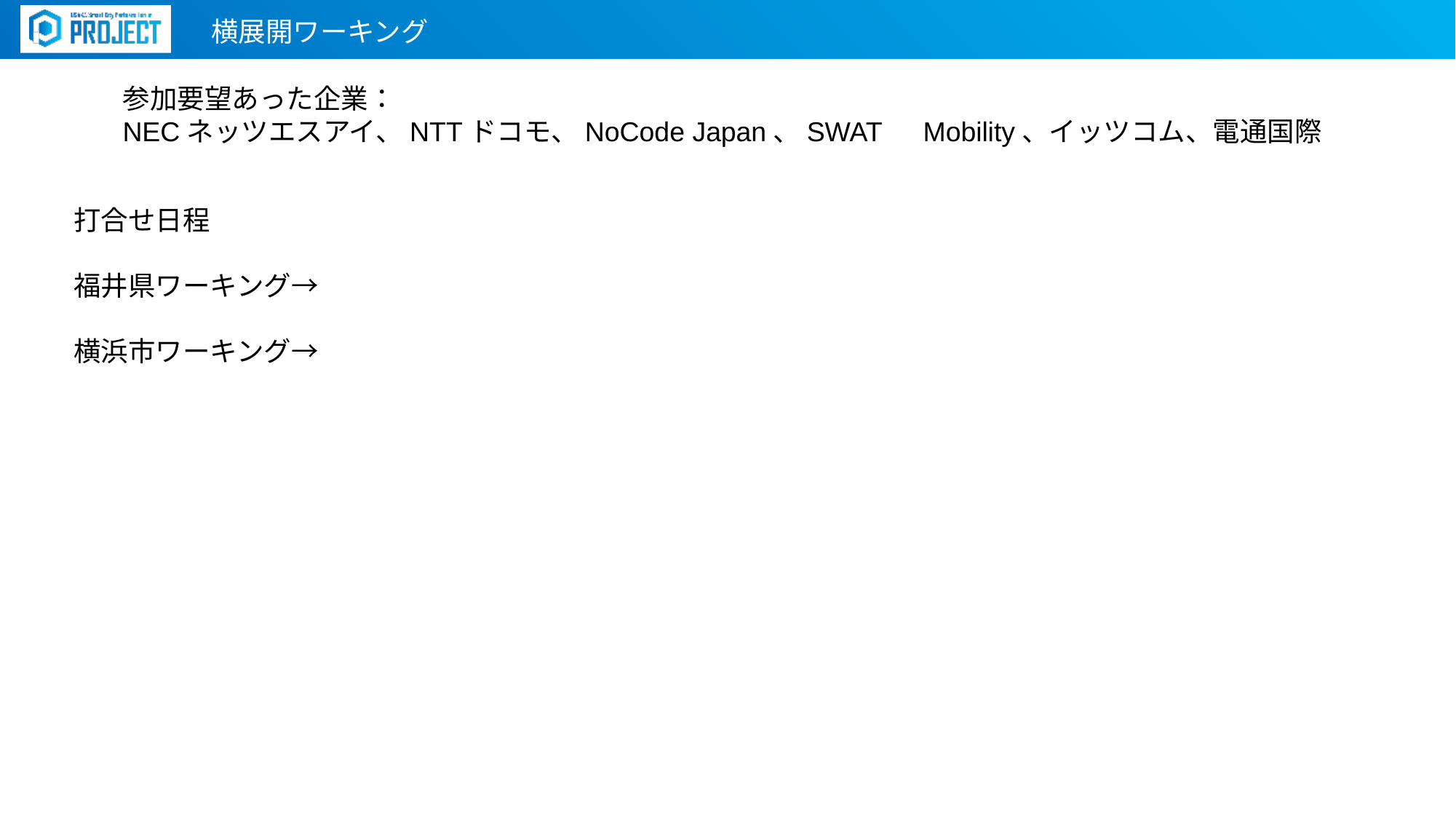

横展開ワーキング
​
参加要望あった企業：
NECネッツエスアイ、NTTドコモ、NoCode Japan、SWAT　Mobility、イッツコム、電通国際
打合せ日程

福井県ワーキング→

横浜市ワーキング→